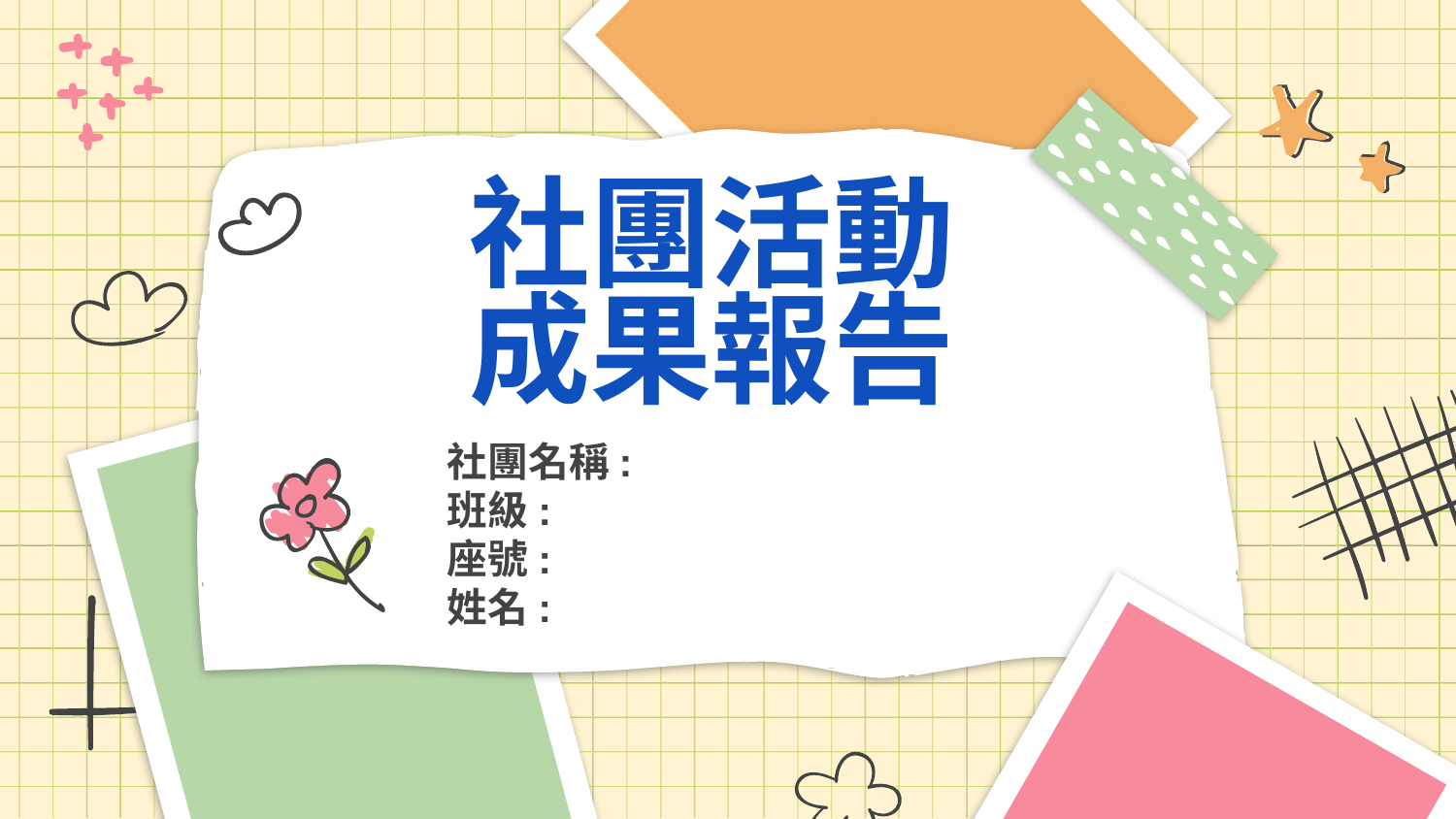

# 社團活動 成果報告

社團名稱:
班級:
座號:
姓名: